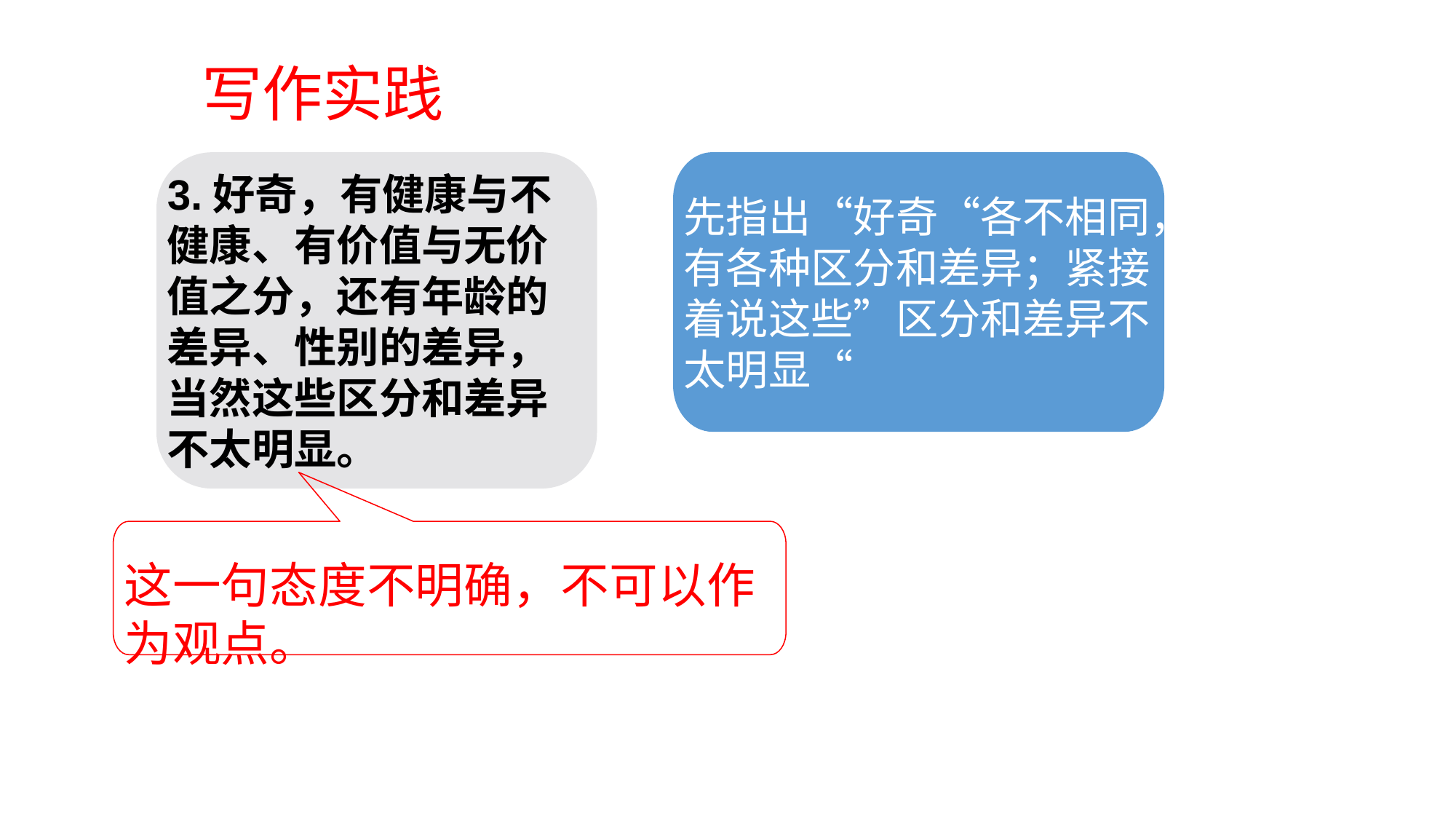

写作实践
先指出“好奇“各不相同，有各种区分和差异；紧接着说这些”区分和差异不太明显“
3.好奇，有健康与不健康、有价值与无价值之分，还有年龄的差异、性别的差异，当然这些区分和差异不太明显。
这一句态度不明确，不可以作为观点。